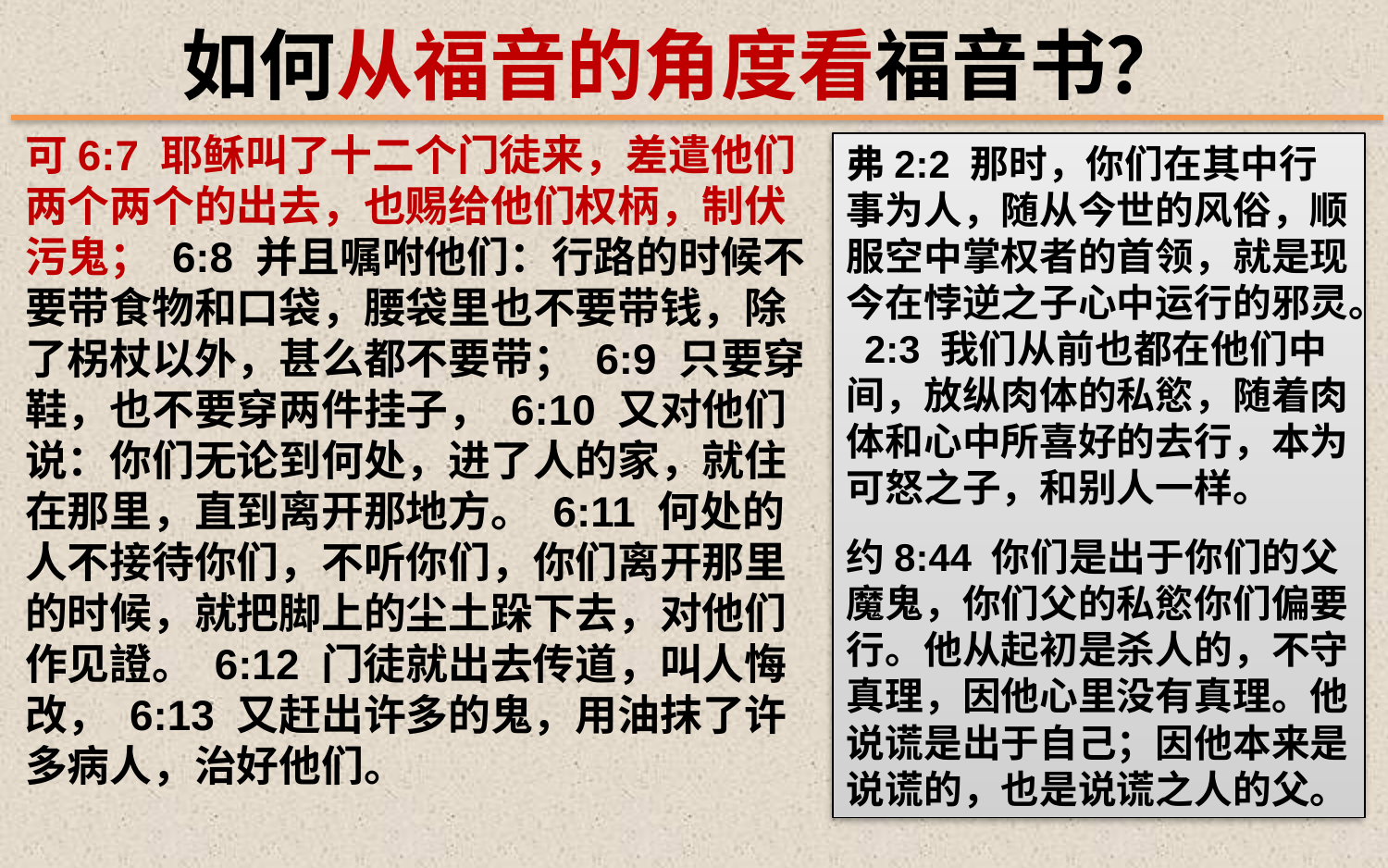

如何从福音的角度看福音书？
可6:7 耶稣叫了十二个门徒来，差遣他们两个两个的出去，也赐给他们权柄，制伏污鬼； 6:8 并且嘱咐他们：行路的时候不要带食物和口袋，腰袋里也不要带钱，除了柺杖以外，甚么都不要带； 6:9 只要穿鞋，也不要穿两件挂子， 6:10 又对他们说：你们无论到何处，进了人的家，就住在那里，直到离开那地方。 6:11 何处的人不接待你们，不听你们，你们离开那里的时候，就把脚上的尘土跺下去，对他们作见證。 6:12 门徒就出去传道，叫人悔改， 6:13 又赶出许多的鬼，用油抹了许多病人，治好他们。
弗2:2 那时，你们在其中行事为人，随从今世的风俗，顺服空中掌权者的首领，就是现今在悖逆之子心中运行的邪灵。 2:3 我们从前也都在他们中间，放纵肉体的私慾，随着肉体和心中所喜好的去行，本为可怒之子，和别人一样。
约8:44 你们是出于你们的父魔鬼，你们父的私慾你们偏要行。他从起初是杀人的，不守真理，因他心里没有真理。他说谎是出于自己；因他本来是说谎的，也是说谎之人的父。